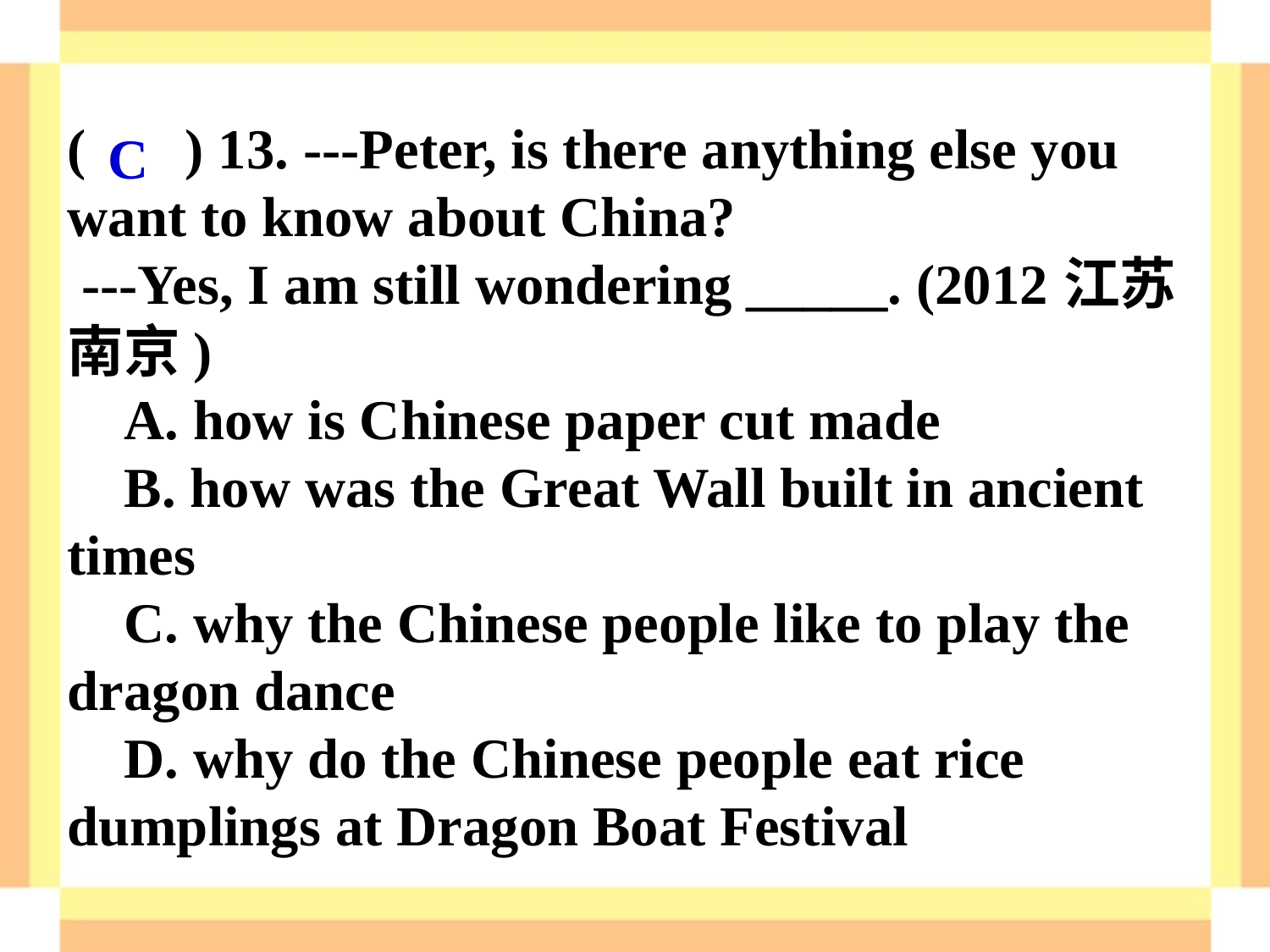

(       ) 13. ---Peter, is there anything else you want to know about China?
 ---Yes, I am still wondering _____. (2012江苏南京)
    A. how is Chinese paper cut made
    B. how was the Great Wall built in ancient times
    C. why the Chinese people like to play the dragon dance
    D. why do the Chinese people eat rice dumplings at Dragon Boat Festival
C